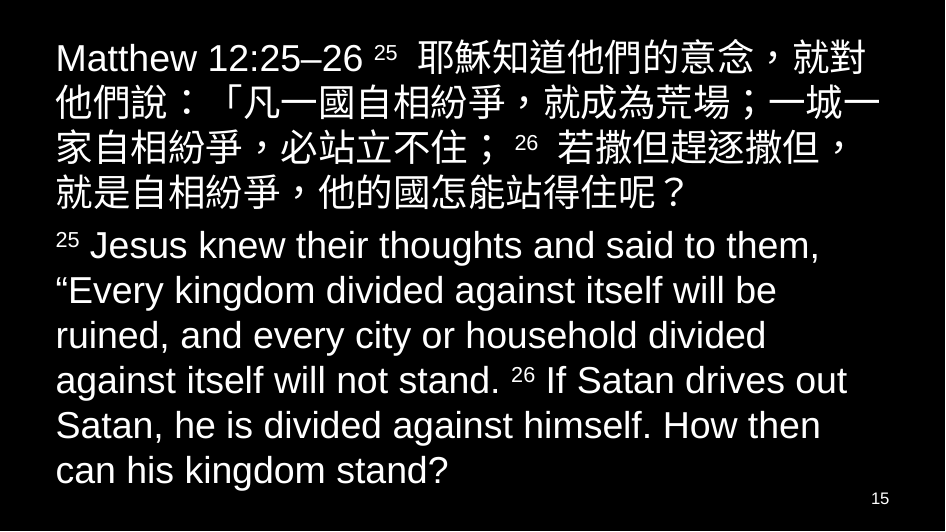

Matthew 12:25–26 25 耶穌知道他們的意念，就對他們說：「凡一國自相紛爭，就成為荒場；一城一家自相紛爭，必站立不住；26 若撒但趕逐撒但，就是自相紛爭，他的國怎能站得住呢？
25 Jesus knew their thoughts and said to them, “Every kingdom divided against itself will be ruined, and every city or household divided against itself will not stand. 26 If Satan drives out Satan, he is divided against himself. How then can his kingdom stand?
15